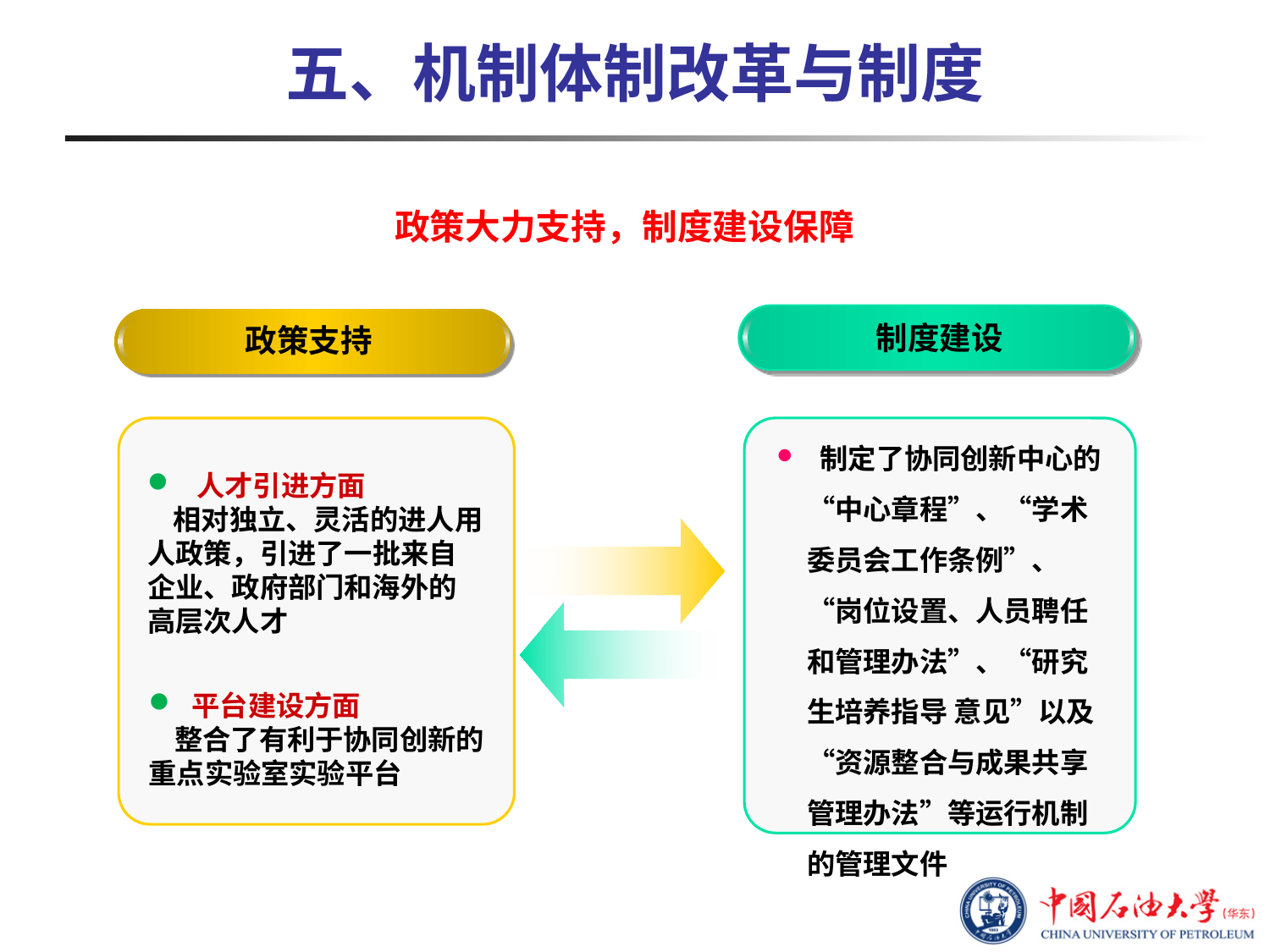

# 五、机制体制改革与制度
政策大力支持，制度建设保障

制度建设
政策支持

 制定了协同创新中心的“中心章程”、“学术委员会工作条例”、“岗位设置、人员聘任和管理办法”、“研究生培养指导 意见”以及“资源整合与成果共享管理办法”等运行机制的管理文件
  人才引进方面
   相对独立、灵活的进人用人政策，引进了一批来自企业、政府部门和海外的高层次人才

 平台建设方面
   整合了有利于协同创新的重点实验室实验平台